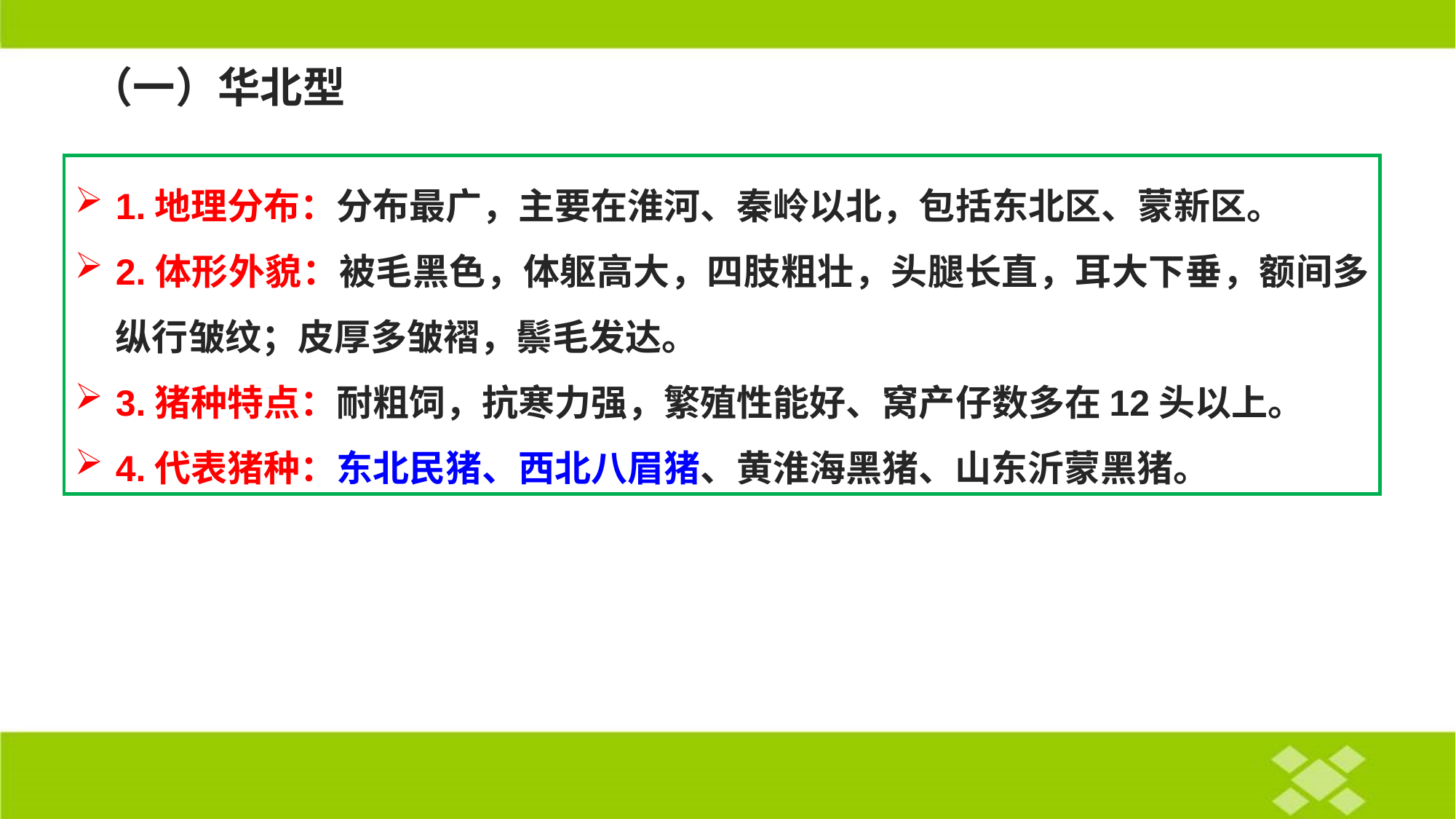

（一）华北型
1.地理分布：分布最广，主要在淮河、秦岭以北，包括东北区、蒙新区。
2.体形外貌：被毛黑色，体躯高大，四肢粗壮，头腿长直，耳大下垂，额间多纵行皱纹；皮厚多皱褶，鬃毛发达。
3.猪种特点：耐粗饲，抗寒力强，繁殖性能好、窝产仔数多在12头以上。
4.代表猪种：东北民猪、西北八眉猪、黄淮海黑猪、山东沂蒙黑猪。